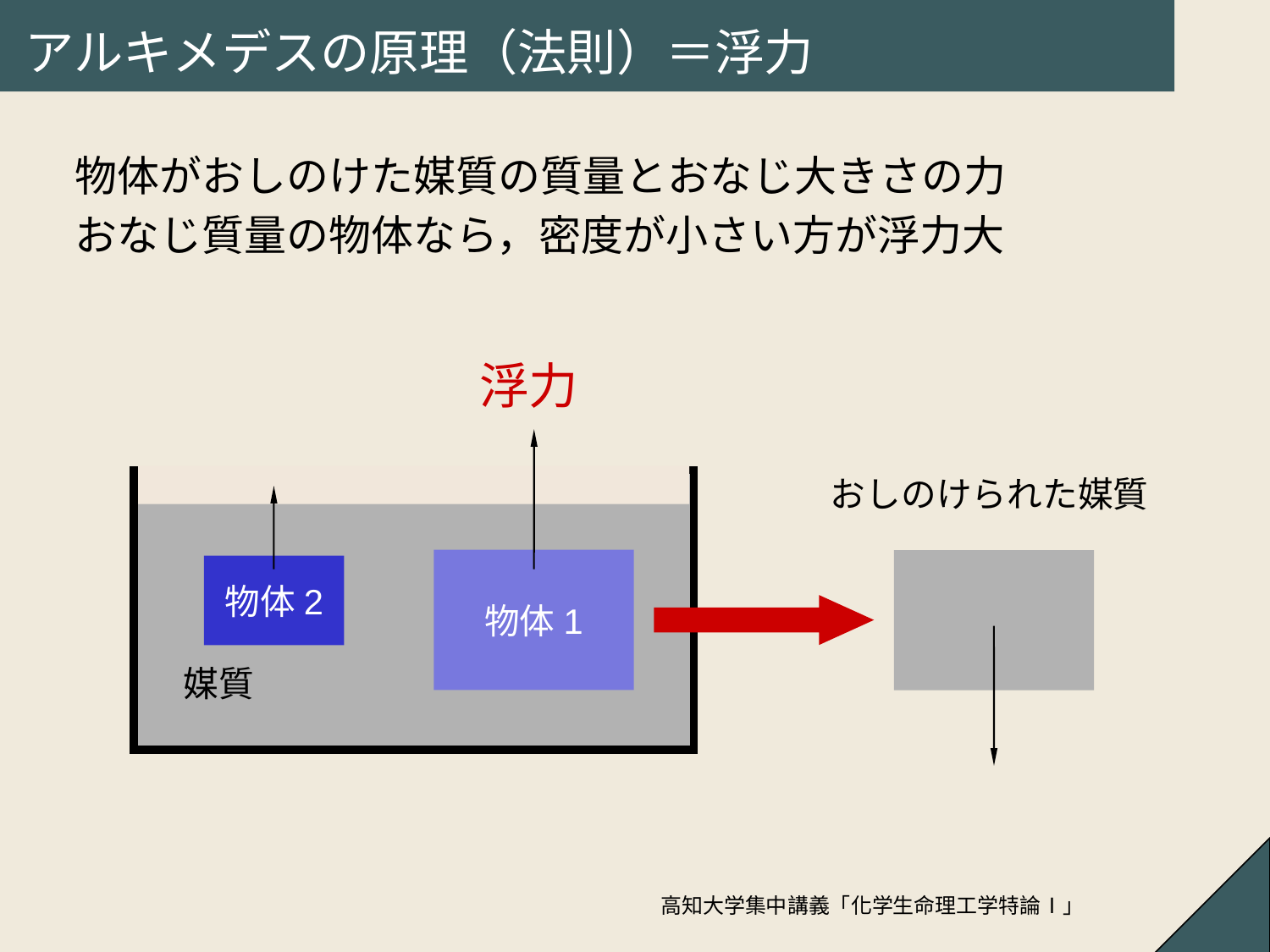

# アルキメデスの原理（法則）＝浮力

物体がおしのけた媒質の質量とおなじ大きさの力
おなじ質量の物体なら，密度が小さい方が浮力大
浮力

おしのけられた媒質

物体1

物体2

媒質